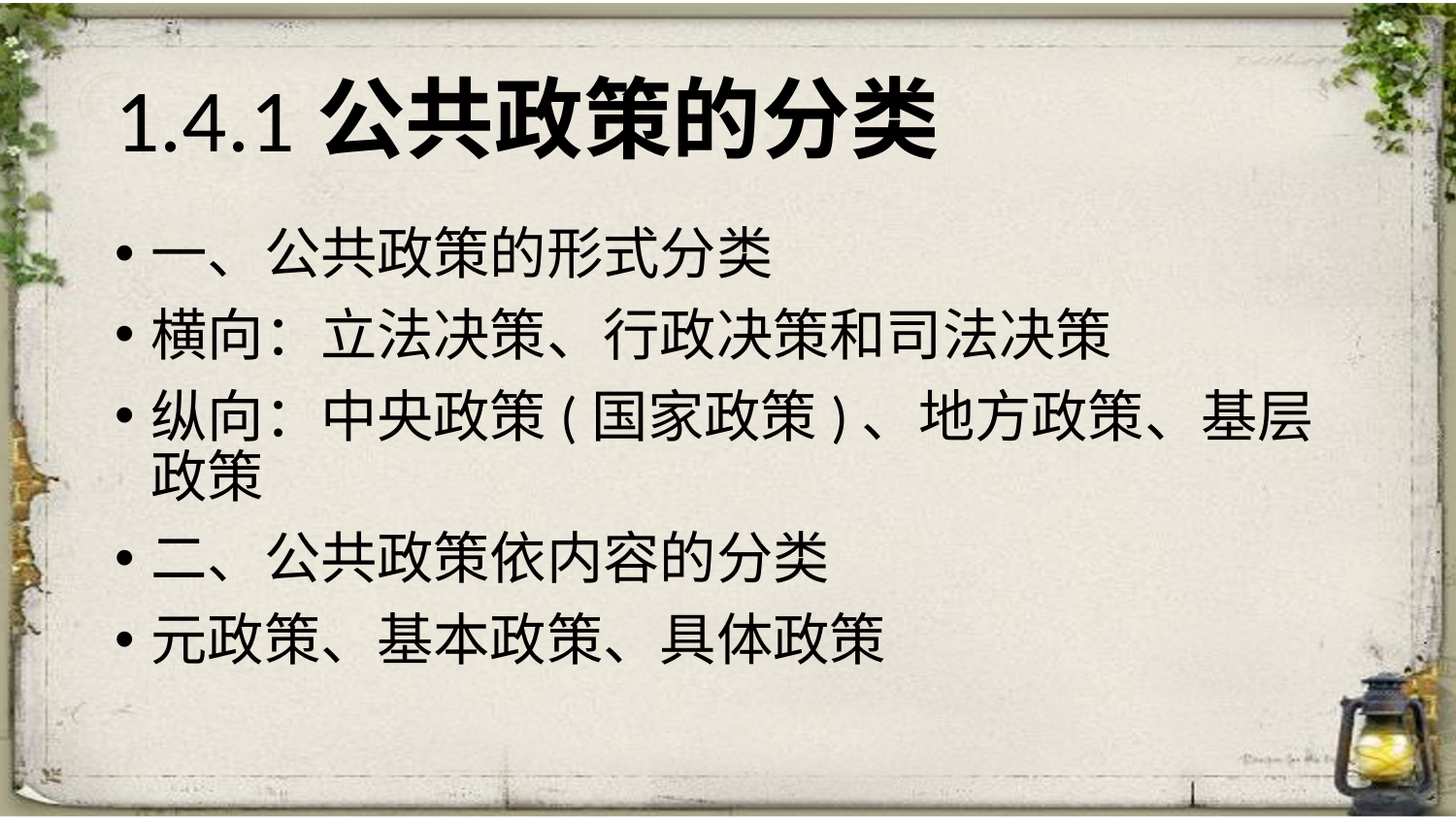

# 1.4.1公共政策的分类
一、公共政策的形式分类
横向：立法决策、行政决策和司法决策
纵向：中央政策(国家政策)、地方政策、基层政策
二、公共政策依内容的分类
元政策、基本政策、具体政策